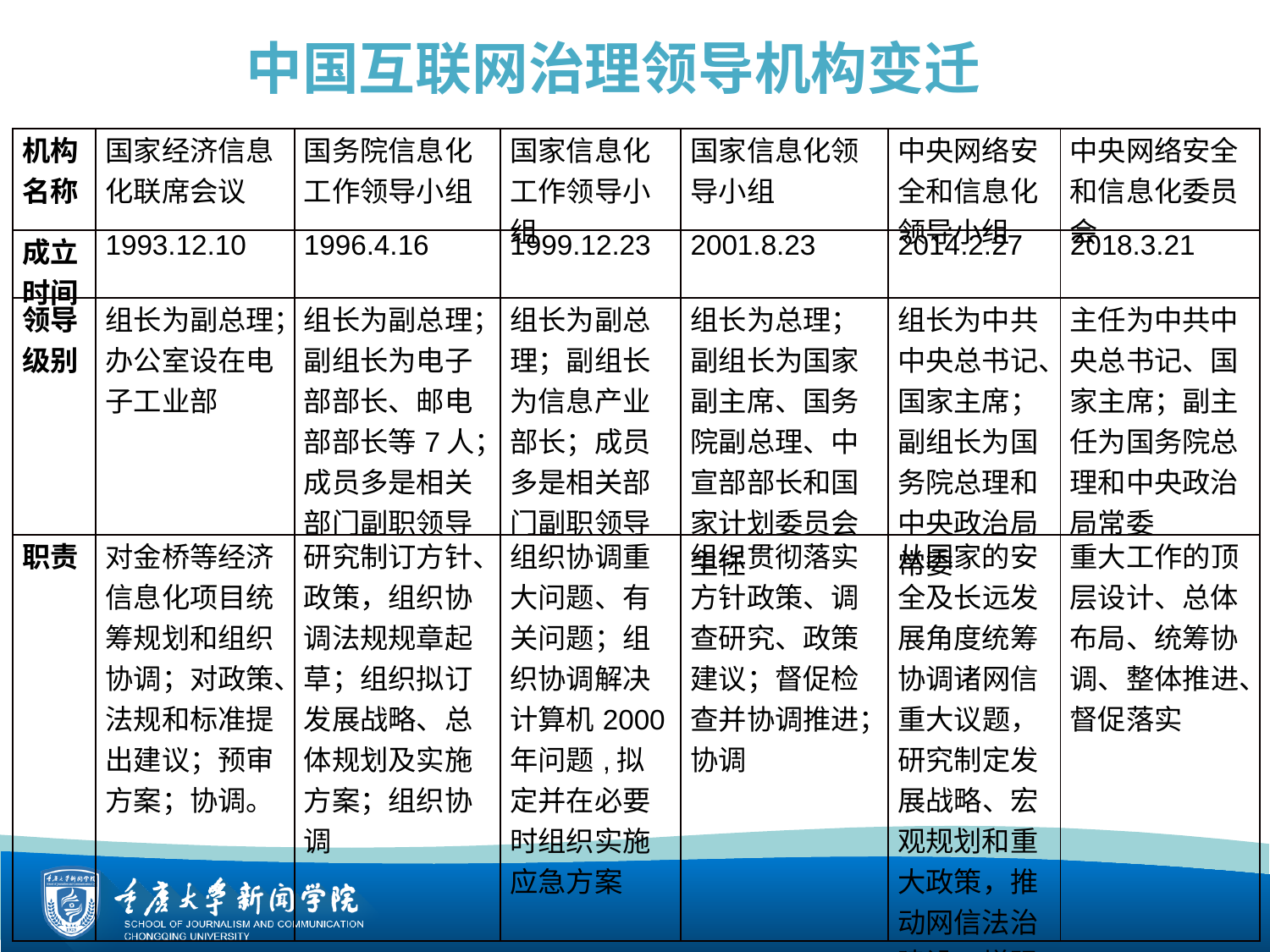

中国互联网治理领导机构变迁
| 机构 名称 | 国家经济信息化联席会议 | 国务院信息化工作领导小组 | 国家信息化工作领导小组 | 国家信息化领导小组 | 中央网络安全和信息化领导小组 | 中央网络安全和信息化委员会 |
| --- | --- | --- | --- | --- | --- | --- |
| 成立 时间 | 1993.12.10 | 1996.4.16 | 1999.12.23 | 2001.8.23 | 2014.2.27 | 2018.3.21 |
| 领导 级别 | 组长为副总理；办公室设在电子工业部 | 组长为副总理；副组长为电子部部长、邮电部部长等7人；成员多是相关部门副职领导 | 组长为副总理；副组长为信息产业部长；成员多是相关部门副职领导 | 组长为总理；副组长为国家副主席、国务院副总理、中宣部部长和国家计划委员会主任 | 组长为中共中央总书记、国家主席；副组长为国务院总理和中央政治局常委 | 主任为中共中央总书记、国家主席；副主任为国务院总理和中央政治局常委 |
| 职责 | 对金桥等经济信息化项目统筹规划和组织协调；对政策、法规和标准提出建议；预审方案；协调。 | 研究制订方针、政策，组织协调法规规章起草；组织拟订发展战略、总体规划及实施方案；组织协调 | 组织协调重大问题、有关问题；组织协调解决计算机2000年问题,拟定并在必要时组织实施应急方案 | 组织贯彻落实方针政策、调查研究、政策建议；督促检查并协调推进；协调 | 从国家的安全及长远发展角度统筹协调诸网信重大议题，研究制定发展战略、宏观规划和重大政策，推动网信法治建设，增强安保能力 | 重大工作的顶层设计、总体布局、统筹协调、整体推进、督促落实 |